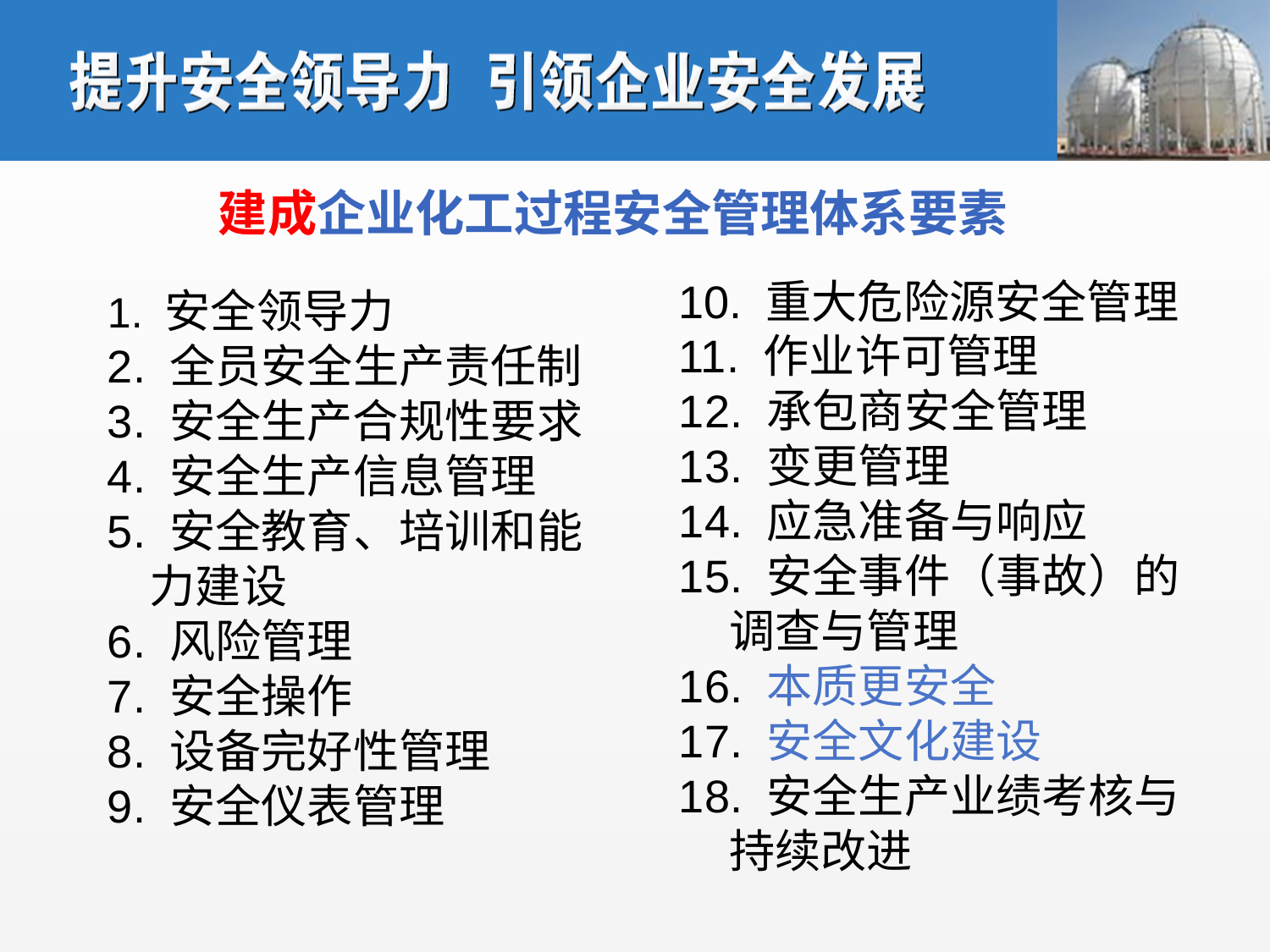

建成企业化工过程安全管理体系要素
 10. 重大危险源安全管理
 11. 作业许可管理
 12. 承包商安全管理
 13. 变更管理
 14. 应急准备与响应
 15. 安全事件（事故）的
     调查与管理
 16. 本质更安全
 17. 安全文化建设
 18. 安全生产业绩考核与
     持续改进
1. 安全领导力
2. 全员安全生产责任制
3. 安全生产合规性要求
4. 安全生产信息管理
5. 安全教育、培训和能
   力建设
6. 风险管理
7. 安全操作
8. 设备完好性管理
9. 安全仪表管理

35